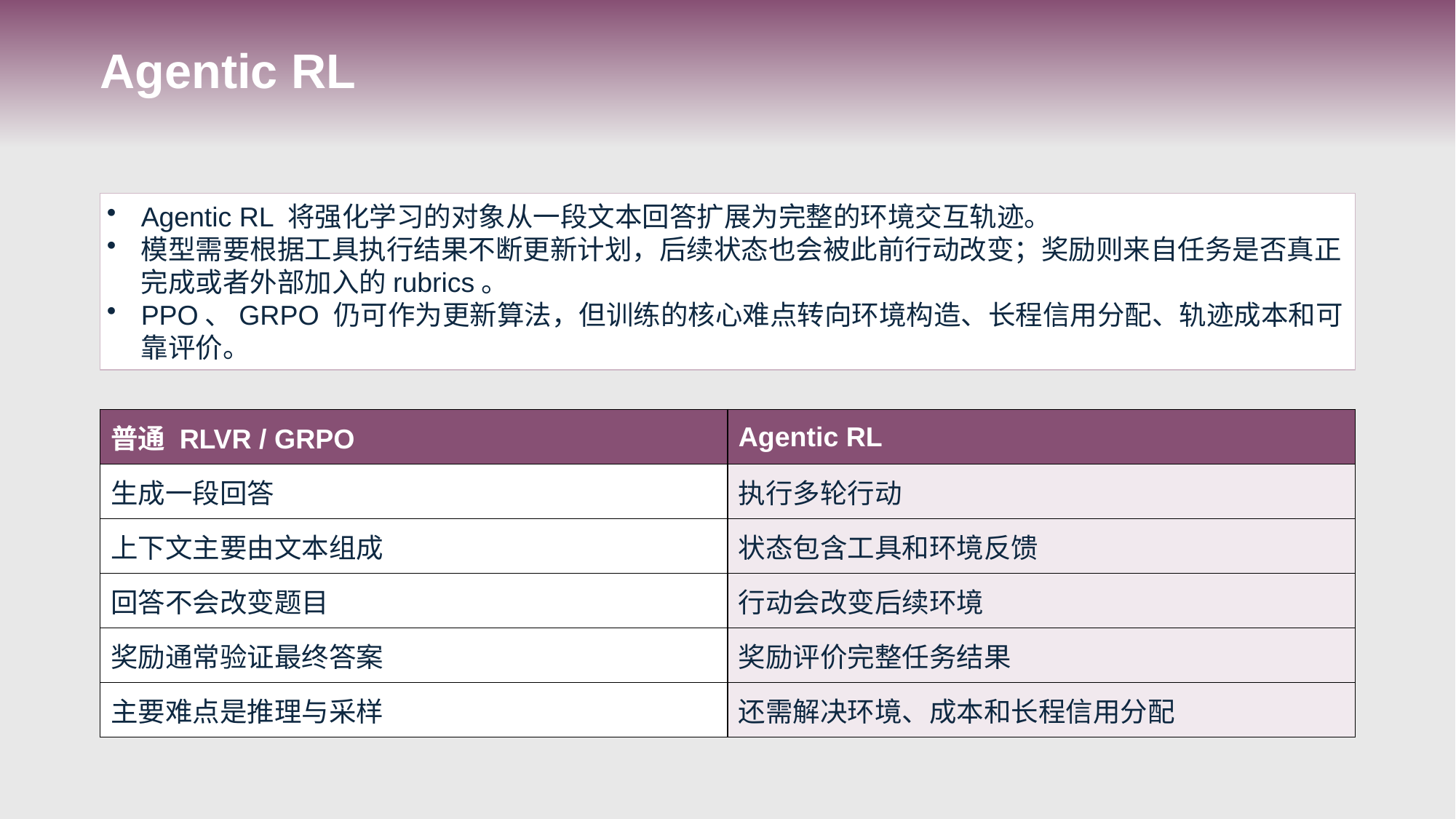

# Agentic RL
Agentic RL 将强化学习的对象从一段文本回答扩展为完整的环境交互轨迹。
模型需要根据工具执行结果不断更新计划，后续状态也会被此前行动改变；奖励则来自任务是否真正完成或者外部加入的rubrics。
PPO、GRPO 仍可作为更新算法，但训练的核心难点转向环境构造、长程信用分配、轨迹成本和可靠评价。
| 普通 RLVR / GRPO | Agentic RL |
| --- | --- |
| 生成一段回答 | 执行多轮行动 |
| 上下文主要由文本组成 | 状态包含工具和环境反馈 |
| 回答不会改变题目 | 行动会改变后续环境 |
| 奖励通常验证最终答案 | 奖励评价完整任务结果 |
| 主要难点是推理与采样 | 还需解决环境、成本和长程信用分配 |